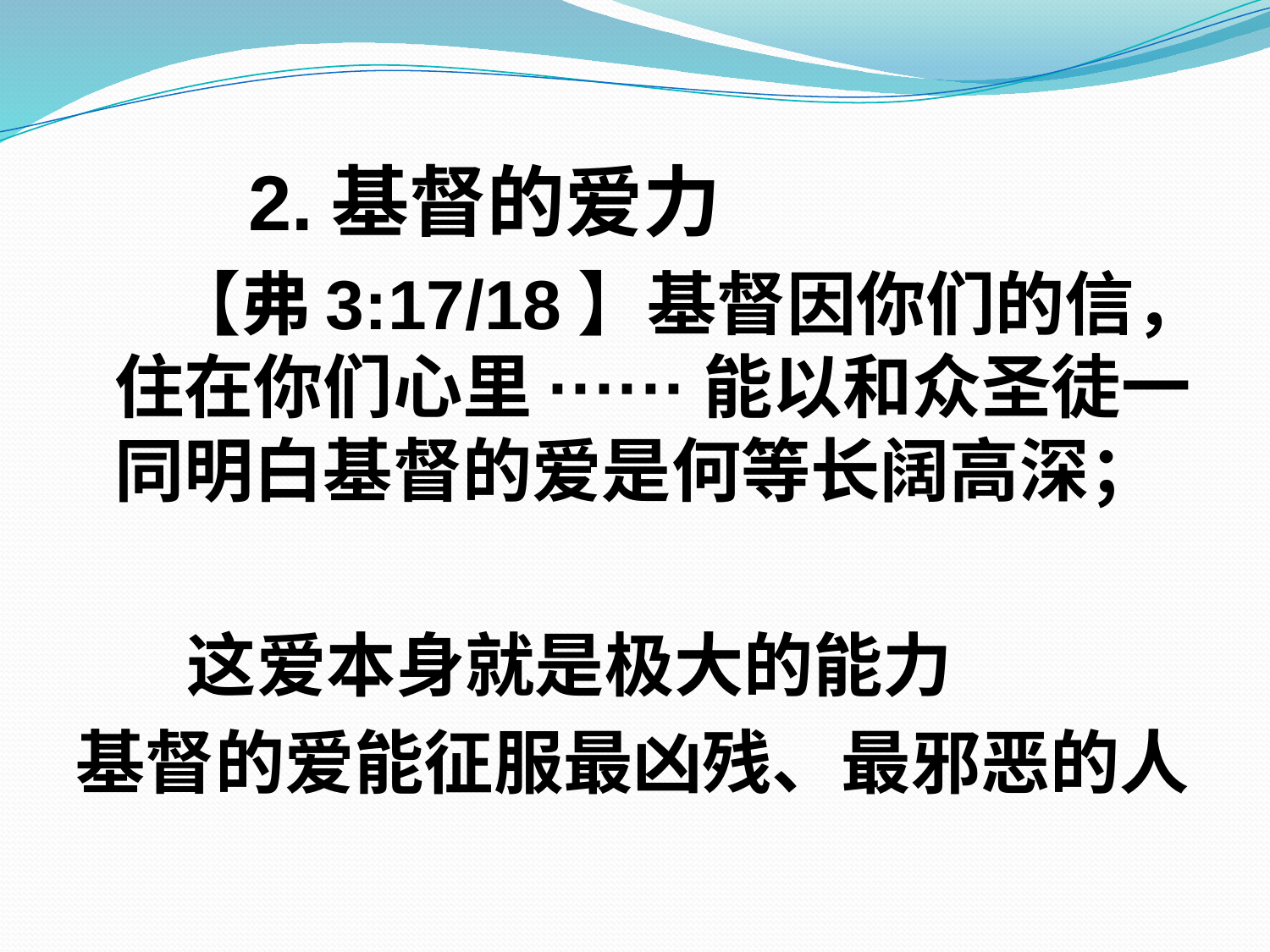

2.基督的爱力
     【弗3:17/18】基督因你们的信，住在你们心里······能以和众圣徒一同明白基督的爱是何等长阔高深；

      这爱本身就是极大的能力
基督的爱能征服最凶残、最邪恶的人